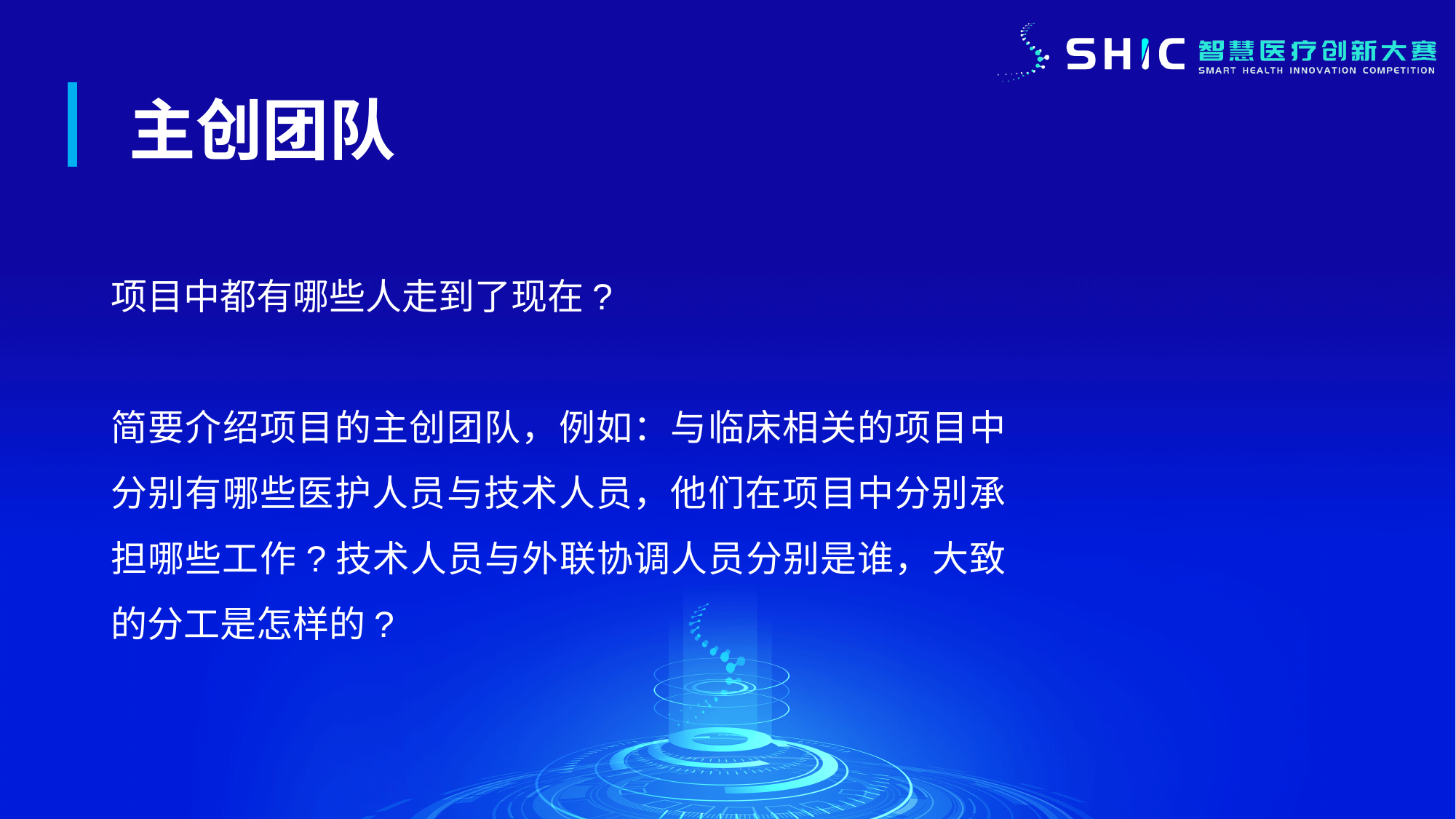

主创团队
项目中都有哪些人走到了现在?

简要介绍项目的主创团队，例如：与临床相关的项目中分别有哪些医护人员与技术人员，他们在项目中分别承担哪些工作?技术人员与外联协调人员分别是谁，大致的分工是怎样的?